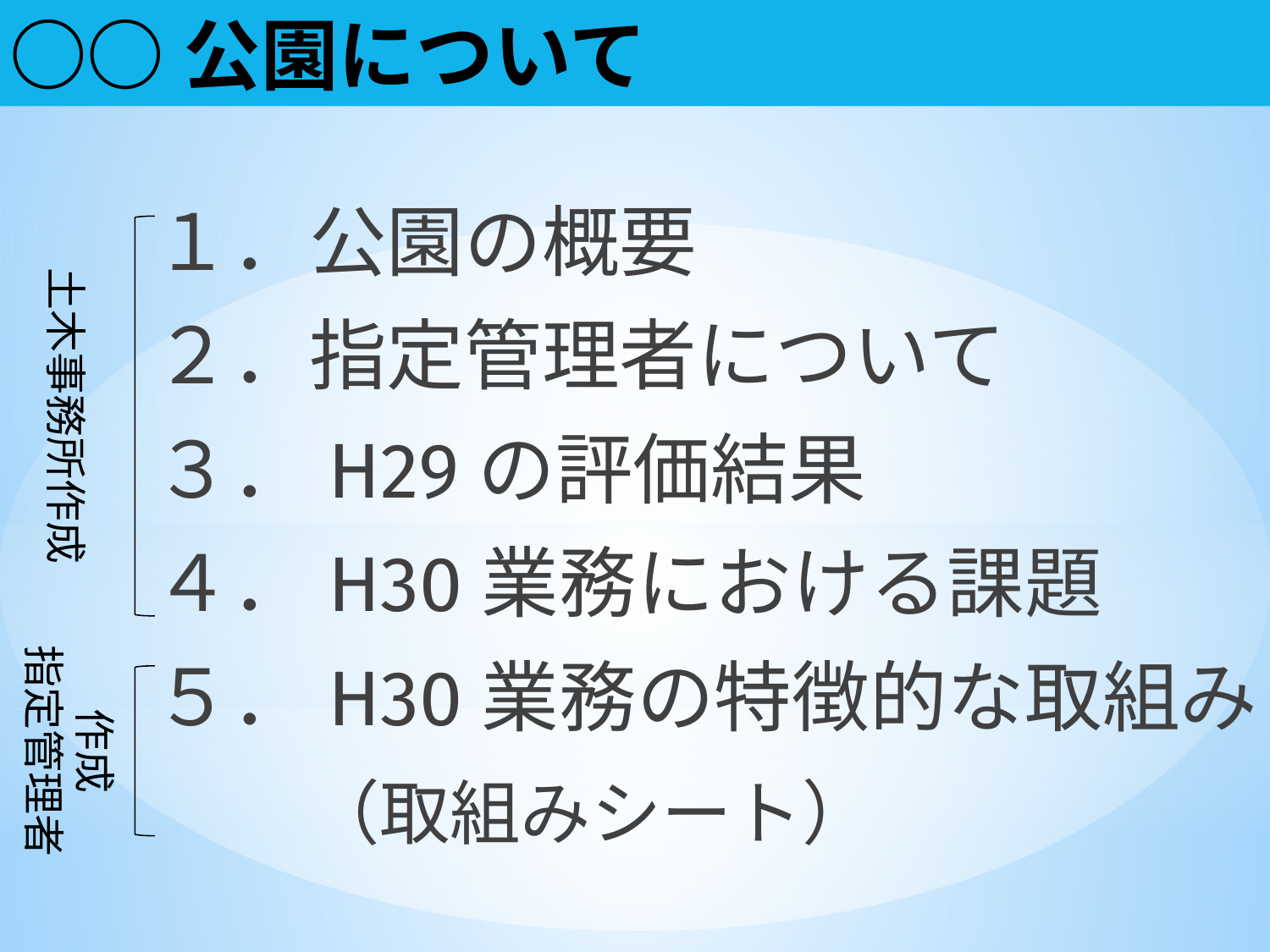

# ○○公園について
１．公園の概要
２．指定管理者について
３．H29の評価結果
４．H30業務における課題
５．H30業務の特徴的な取組み
　　（取組みシート）
土木事務所作成

作成
指定管理者